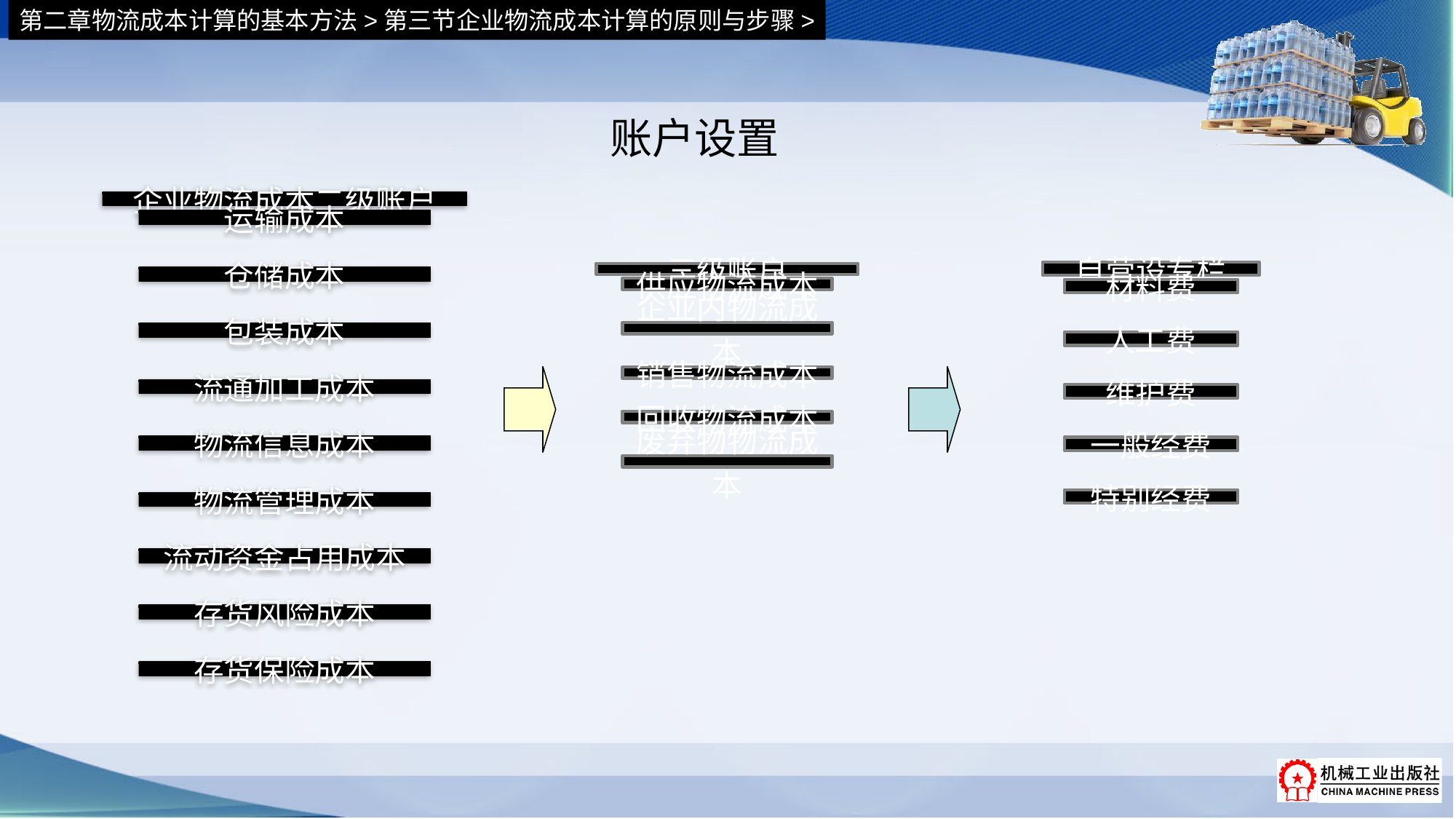

第二章物流成本计算的基本方法>第三节企业物流成本计算的原则与步骤>
账户设置
企业物流成本二级账户
运输成本
仓储成本
包装成本
流通加工成本
物流信息成本
物流管理成本
流动资金占用成本
存货风险成本
存货保险成本
自营设专栏
材料费
人工费
维护费
一般经费
特别经费
三级账户
供应物流成本
企业内物流成本
销售物流成本
回收物流成本
废弃物物流成本